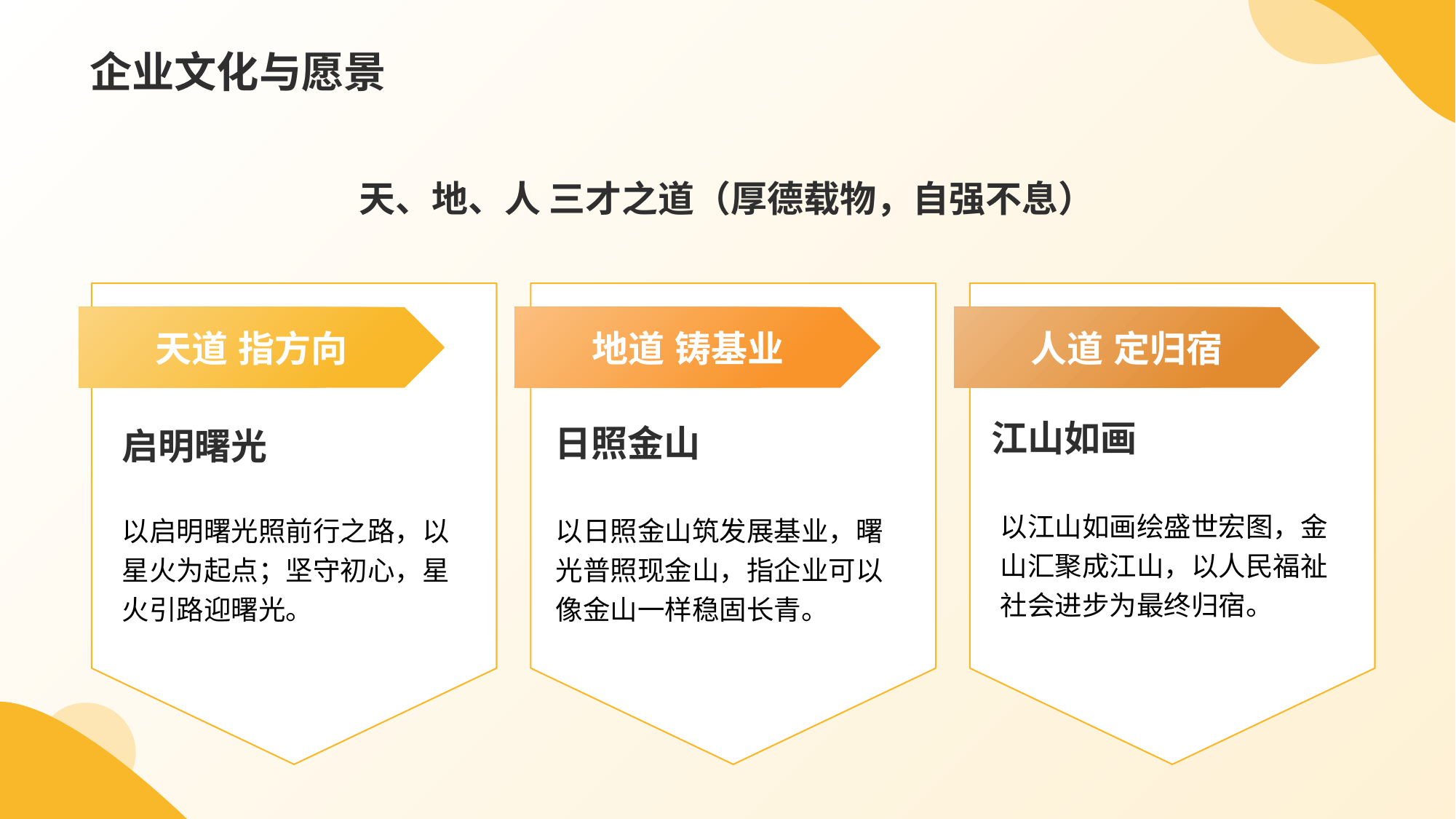

企业文化与愿景
天、地、人 三才之道（厚德载物，自强不息）

人道 定归宿
江山如画
以江山如画绘盛世宏图，金山汇聚成江山，以人民福祉社会进步为最终归宿。
天道 指方向
启明曙光
以启明曙光照前行之路，以星火为起点；坚守初心，星火引路迎曙光。
地道 铸基业
日照金山
以日照金山筑发展基业，曙光普照现金山，指企业可以像金山一样稳固长青。